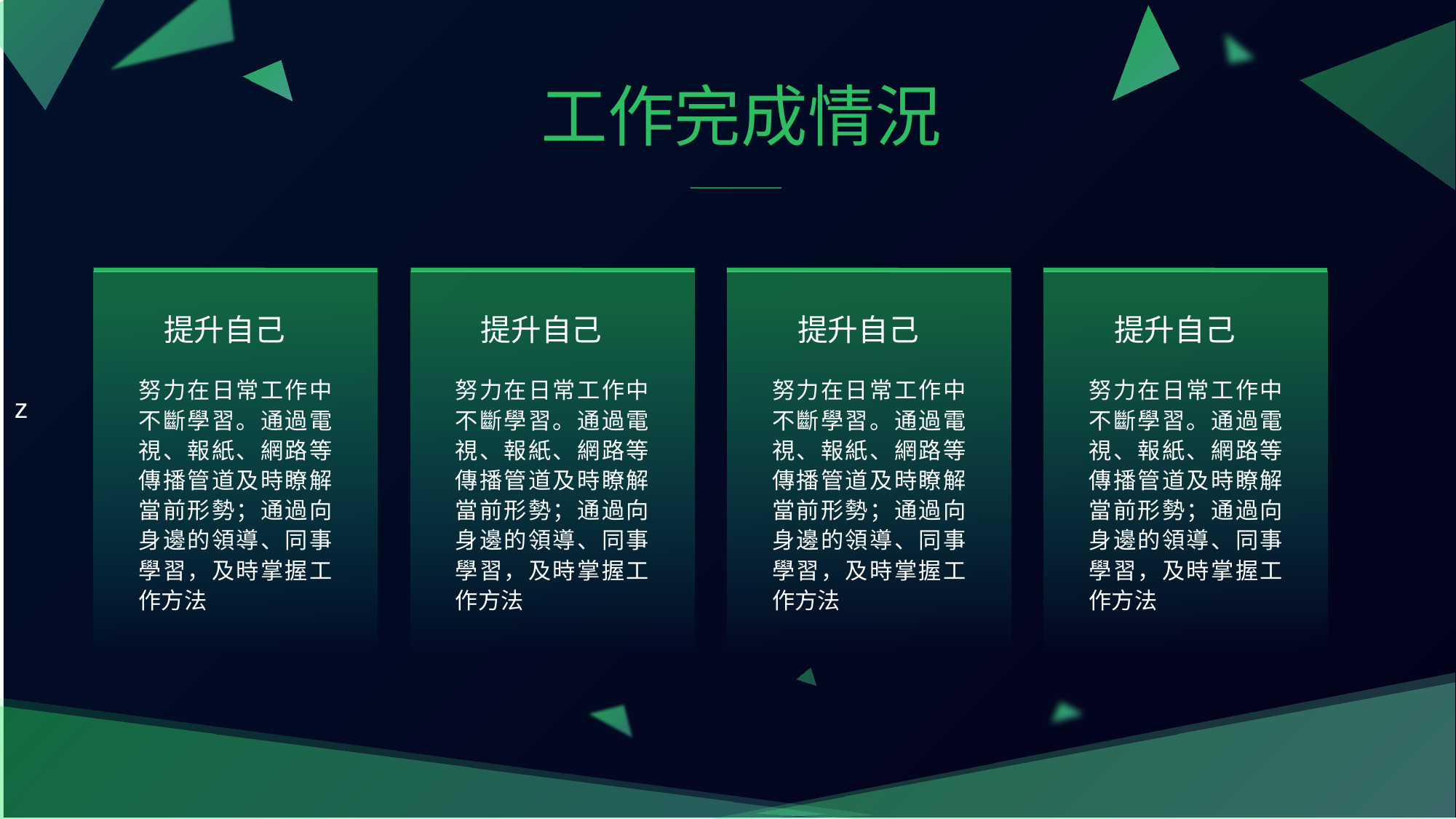

z

工作完成情況

提升自己
提升自己
提升自己
提升自己

努力在日常工作中不斷學習。通過電視、報紙、網路等傳播管道及時瞭解當前形勢；通過向身邊的領導、同事學習，及時掌握工作方法
努力在日常工作中不斷學習。通過電視、報紙、網路等傳播管道及時瞭解當前形勢；通過向身邊的領導、同事學習，及時掌握工作方法
努力在日常工作中不斷學習。通過電視、報紙、網路等傳播管道及時瞭解當前形勢；通過向身邊的領導、同事學習，及時掌握工作方法
努力在日常工作中不斷學習。通過電視、報紙、網路等傳播管道及時瞭解當前形勢；通過向身邊的領導、同事學習，及時掌握工作方法